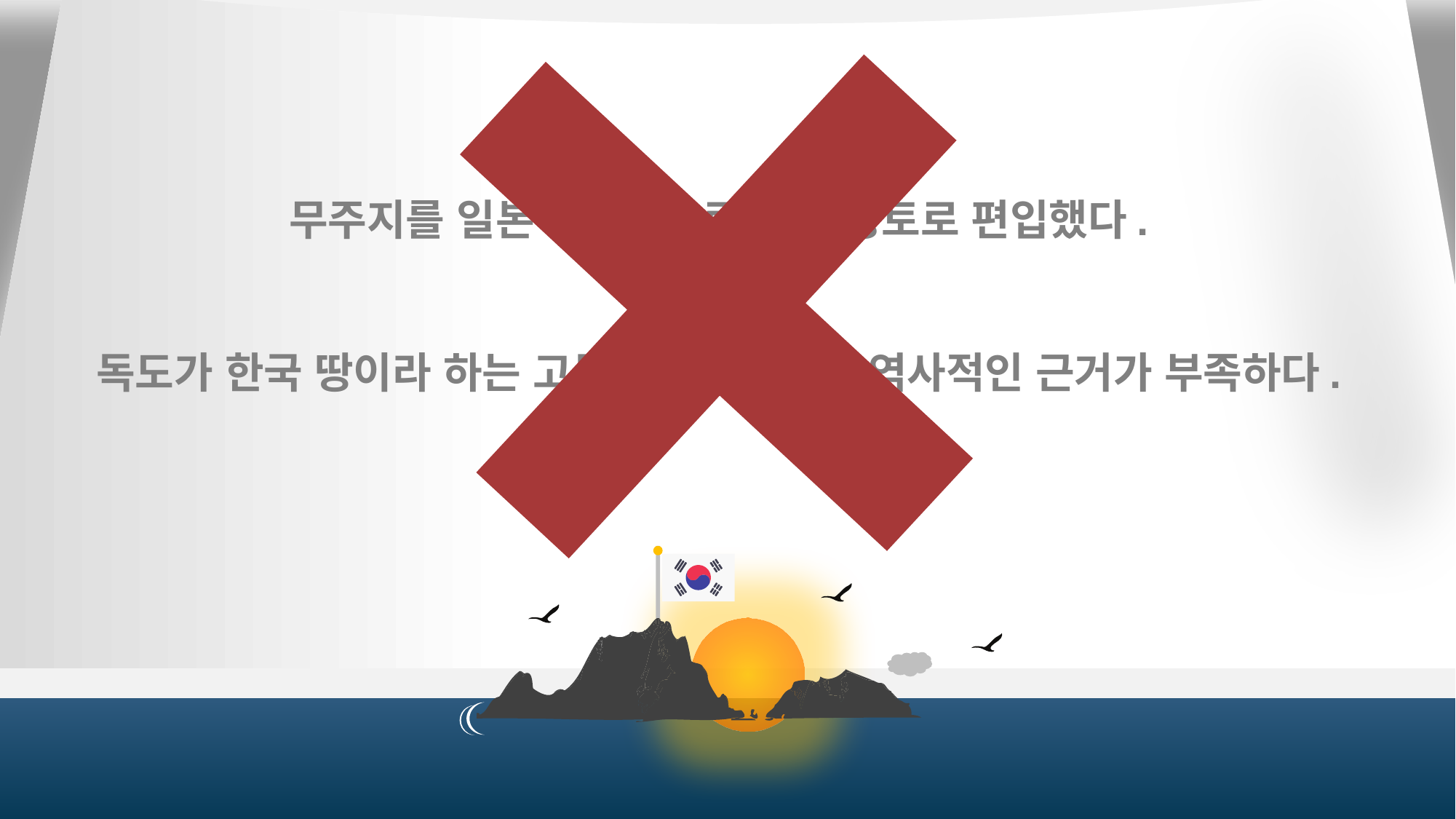

무주지를 일본이 처음으로 일본 영토로 편입했다.

독도가 한국 땅이라 하는 고문헌과 고지도의 역사적인 근거가 부족하다.